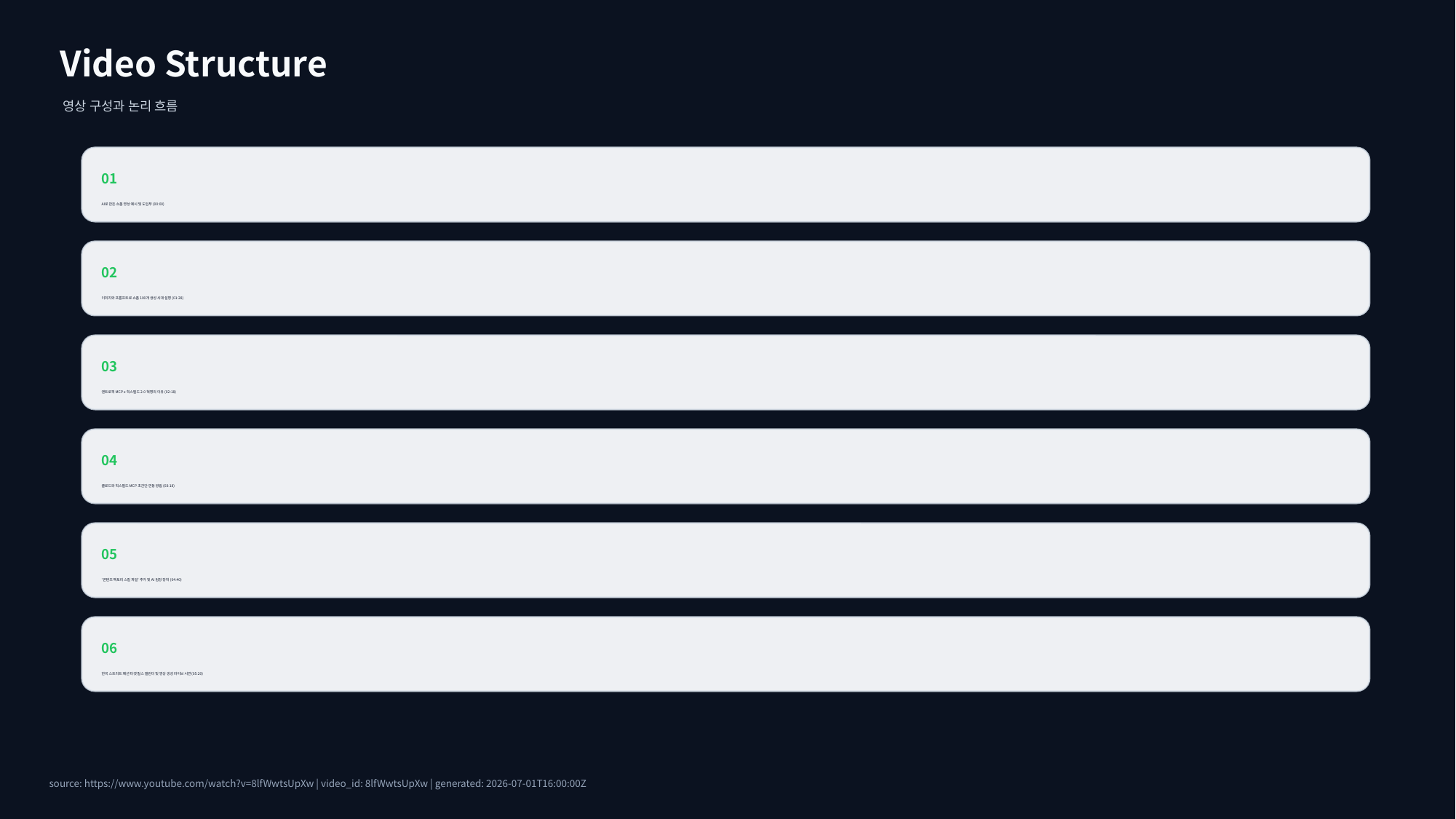

Video Structure
영상 구성과 논리 흐름

01
AI로 만든 쇼폼 영상 예시 및 도입부 (00:00)

02
이미지와 프롬프트로 쇼폼 100개 생성 시대 설명 (01:28)

03
앤트로픽 MCP x 힉스필드 2.0 혁명의 이유 (02:18)

04
클로드와 힉스필드 MCP 초간단 연동 방법 (03:18)

05
'콘텐츠 팩토리 스킬 파일' 추가 및 AI 팀장 장착 (04:40)

06
한국 스트리트 패션 타겟 릴스 캘린더 및 영상 생성 라이브 시연 (05:20)
source: https://www.youtube.com/watch?v=8lfWwtsUpXw | video_id: 8lfWwtsUpXw | generated: 2026-07-01T16:00:00Z